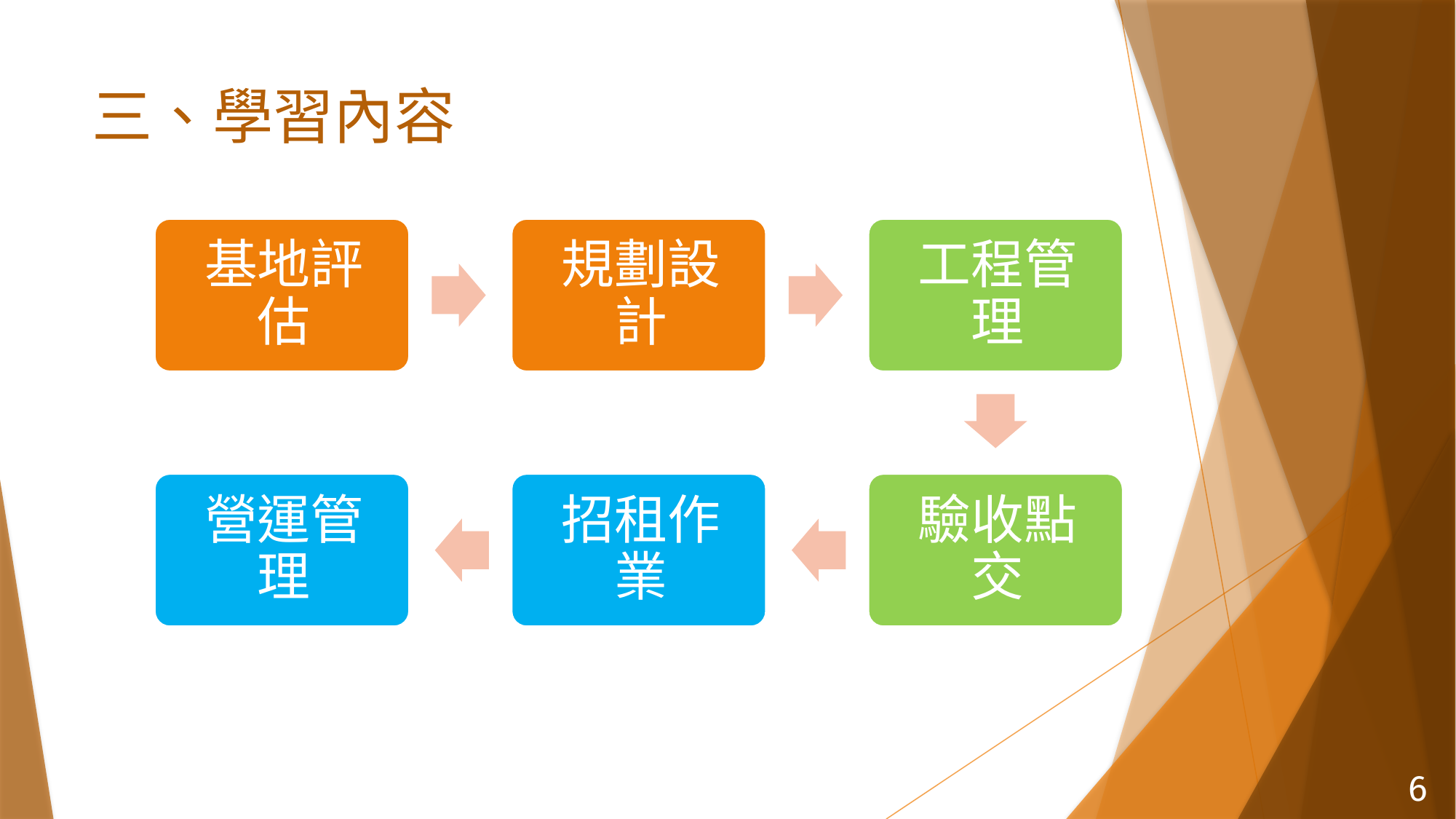

# 三、學習內容
基地評估

規劃設計

工程管理

驗收點交

招租作業

營運管理
6